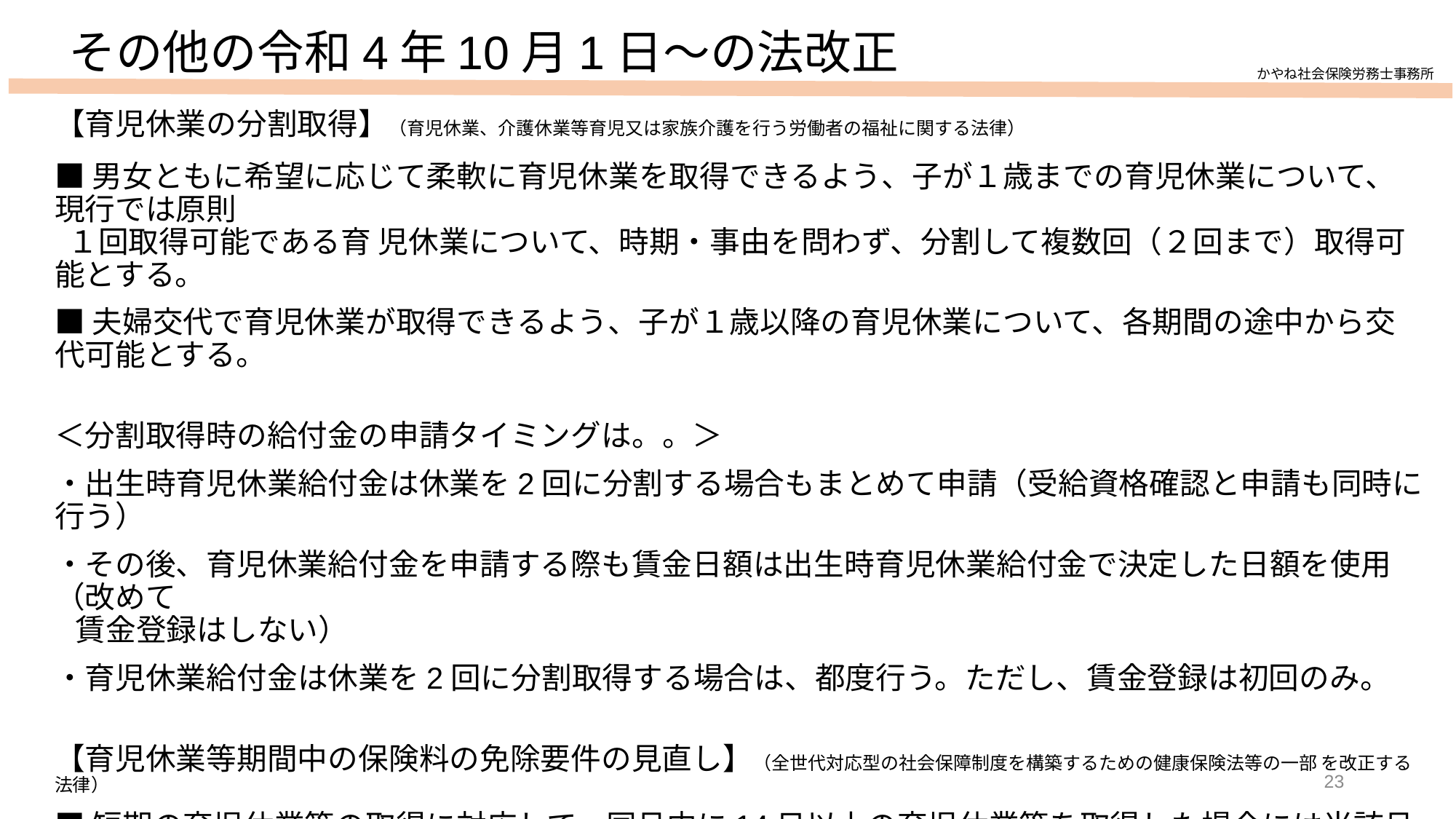

その他の令和4年10月1日～の法改正
かやね社会保険労務士事務所
【育児休業の分割取得】（育児休業、介護休業等育児又は家族介護を行う労働者の福祉に関する法律）
■男女ともに希望に応じて柔軟に育児休業を取得できるよう、子が１歳までの育児休業について、現行では原則
  １回取得可能である育 児休業について、時期・事由を問わず、分割して複数回（２回まで）取得可能とする。
■夫婦交代で育児休業が取得できるよう、子が１歳以降の育児休業について、各期間の途中から交代可能とする。

＜分割取得時の給付金の申請タイミングは。。＞
・出生時育児休業給付金は休業を2回に分割する場合もまとめて申請（受給資格確認と申請も同時に行う）
・その後、育児休業給付金を申請する際も賃金日額は出生時育児休業給付金で決定した日額を使用（改めて
  賃金登録はしない）
・育児休業給付金は休業を2回に分割取得する場合は、都度行う。ただし、賃金登録は初回のみ。
【育児休業等期間中の保険料の免除要件の見直し】（全世代対応型の社会保障制度を構築するための健康保険法等の一部 を改正する法律）
■短期の育児休業等の取得に対応して、同月内に14日以上の育児休業等を取得した場合には当該月の保険
   料を免除する。
■賞与に係る保険料については１月を超える育児休業等を取得している場合に限り、免除の対象とすることとする。
■連続する二以上の育児休業等を取得する場合は、一つの育児休業等とみなして保険料免除の規定を適用する。

23